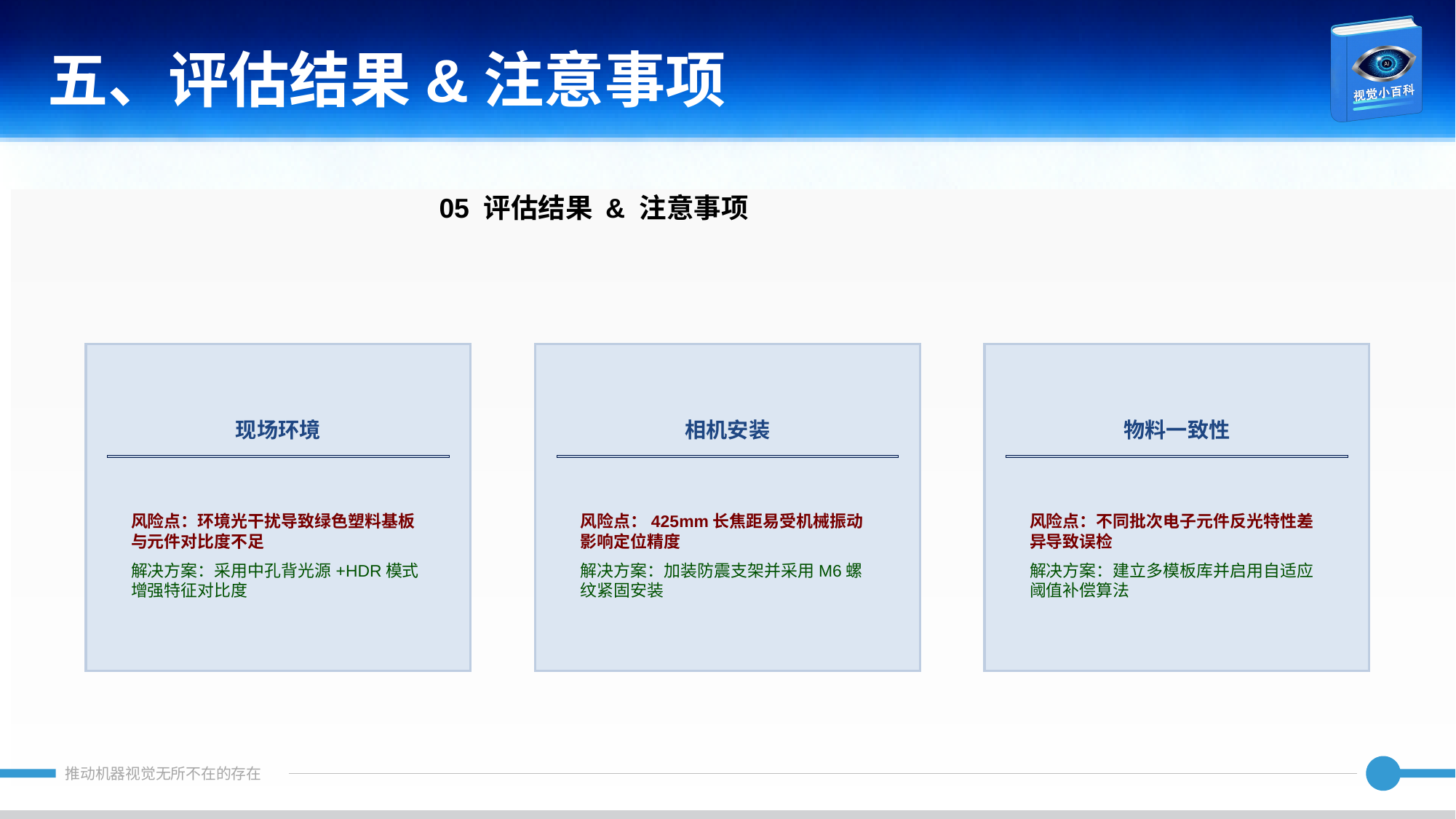

五、评估结果&注意事项

05 评估结果 & 注意事项

现场环境

相机安装

物料一致性

风险点：环境光干扰导致绿色塑料基板与元件对比度不足
解决方案：采用中孔背光源+HDR模式增强特征对比度

风险点：425mm长焦距易受机械振动影响定位精度
解决方案：加装防震支架并采用M6螺纹紧固安装

风险点：不同批次电子元件反光特性差异导致误检
解决方案：建立多模板库并启用自适应阈值补偿算法
10